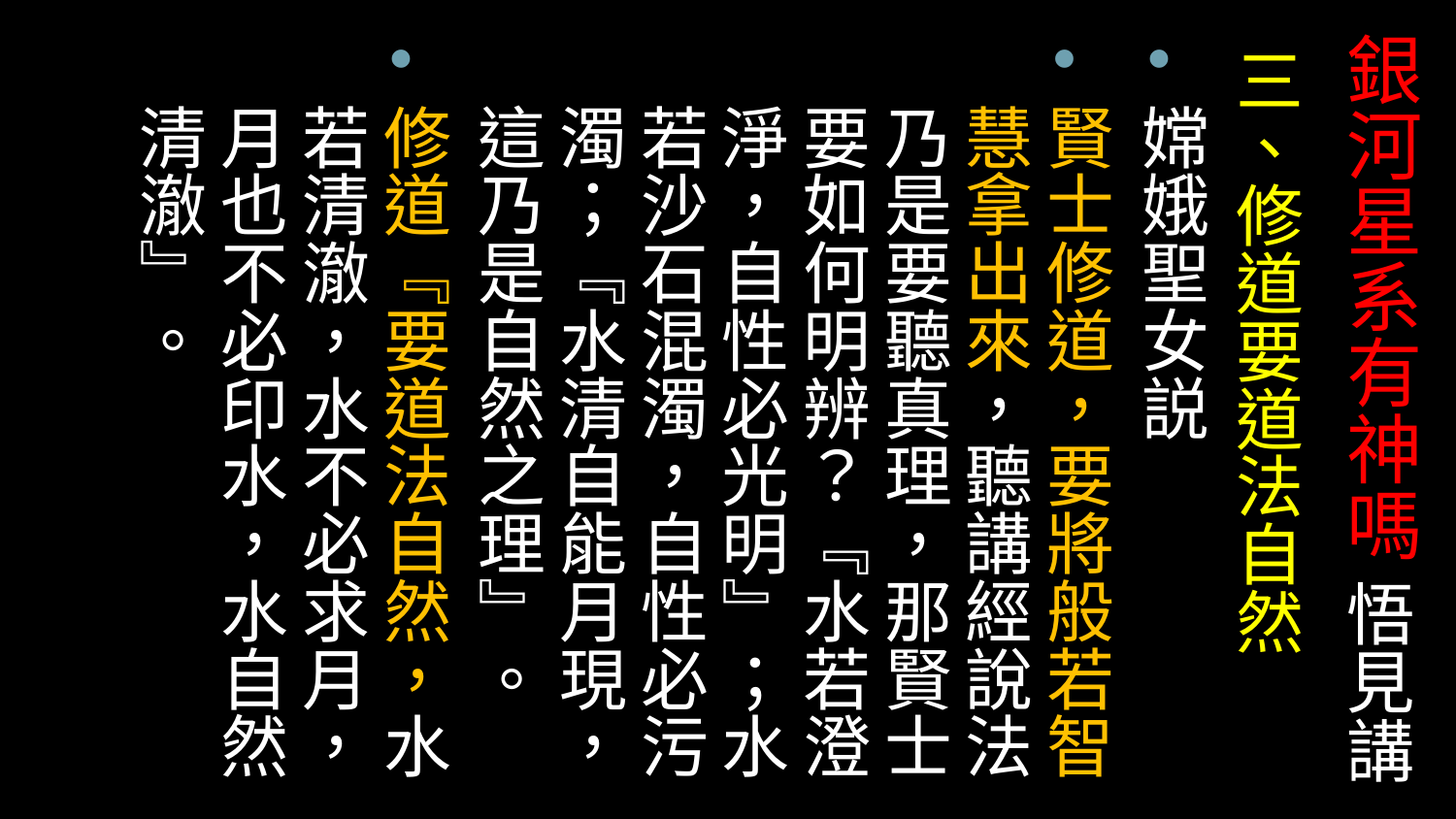

# 銀河星系有神嗎 悟見講
三、修道要道法自然
嫦娥聖女説
賢士修道，要將般若智慧拿出來，聽講經說法乃是要聽真理，那賢士要如何明辨？『水若澄淨，自性必光明』；水若沙石混濁，自性必污濁；『水清自能月現，這乃是自然之理』。
修道『要道法自然，水若清澈，水不必求月，月也不必印水，水自然清澈』。